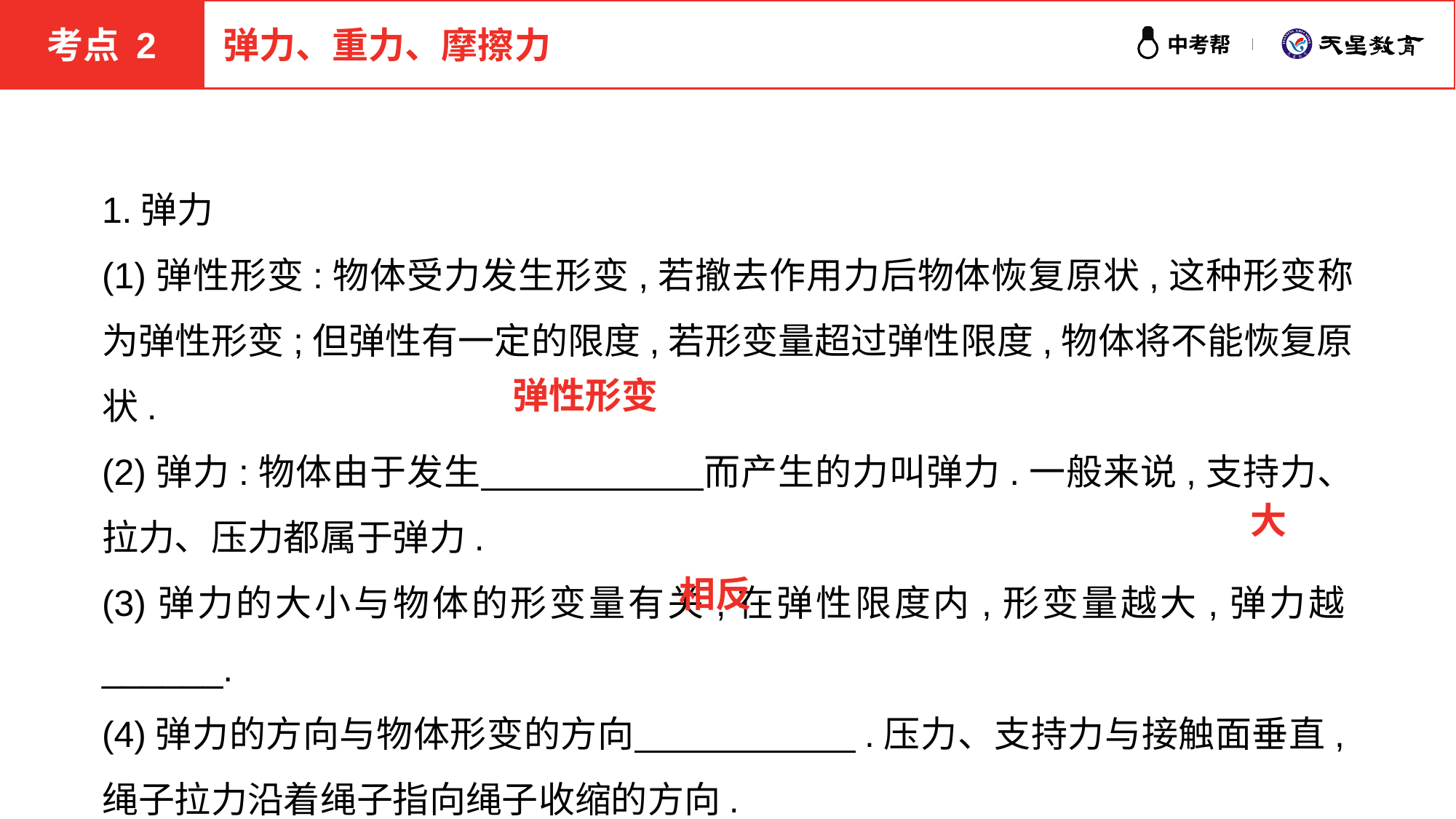

考点 2
弹力、重力、摩擦力
1.弹力
(1)弹性形变:物体受力发生形变,若撤去作用力后物体恢复原状,这种形变称为弹性形变;但弹性有一定的限度,若形变量超过弹性限度,物体将不能恢复原状.
(2)弹力:物体由于发生　　　　　　而产生的力叫弹力.一般来说,支持力、拉力、压力都属于弹力.
(3)弹力的大小与物体的形变量有关,在弹性限度内,形变量越大,弹力越______.
(4)弹力的方向与物体形变的方向　　　　　　.压力、支持力与接触面垂直,绳子拉力沿着绳子指向绳子收缩的方向.
弹性形变
大
相反